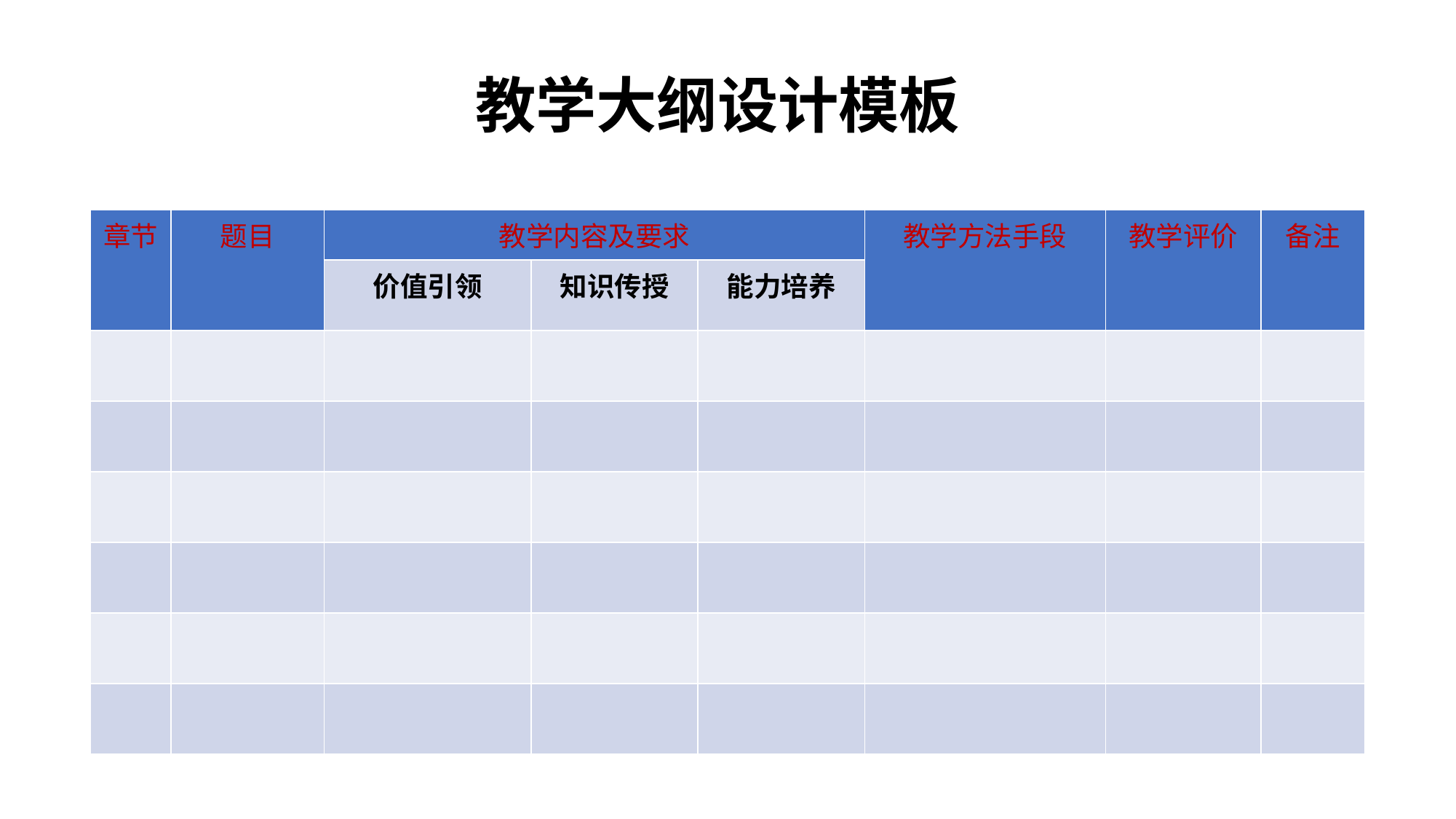

# 教学大纲设计模板
| 章节 | 题目 | 教学内容及要求 |  |  | 教学方法手段 | 教学评价 | 备注 |
| --- | --- | --- | --- | --- | --- | --- | --- |
|  |  | 价值引领 | 知识传授 | 能力培养 |  |  |  |
|  |  |  |  |  |  |  |  |
|  |  |  |  |  |  |  |  |
|  |  |  |  |  |  |  |  |
|  |  |  |  |  |  |  |  |
|  |  |  |  |  |  |  |  |
|  |  |  |  |  |  |  |  |